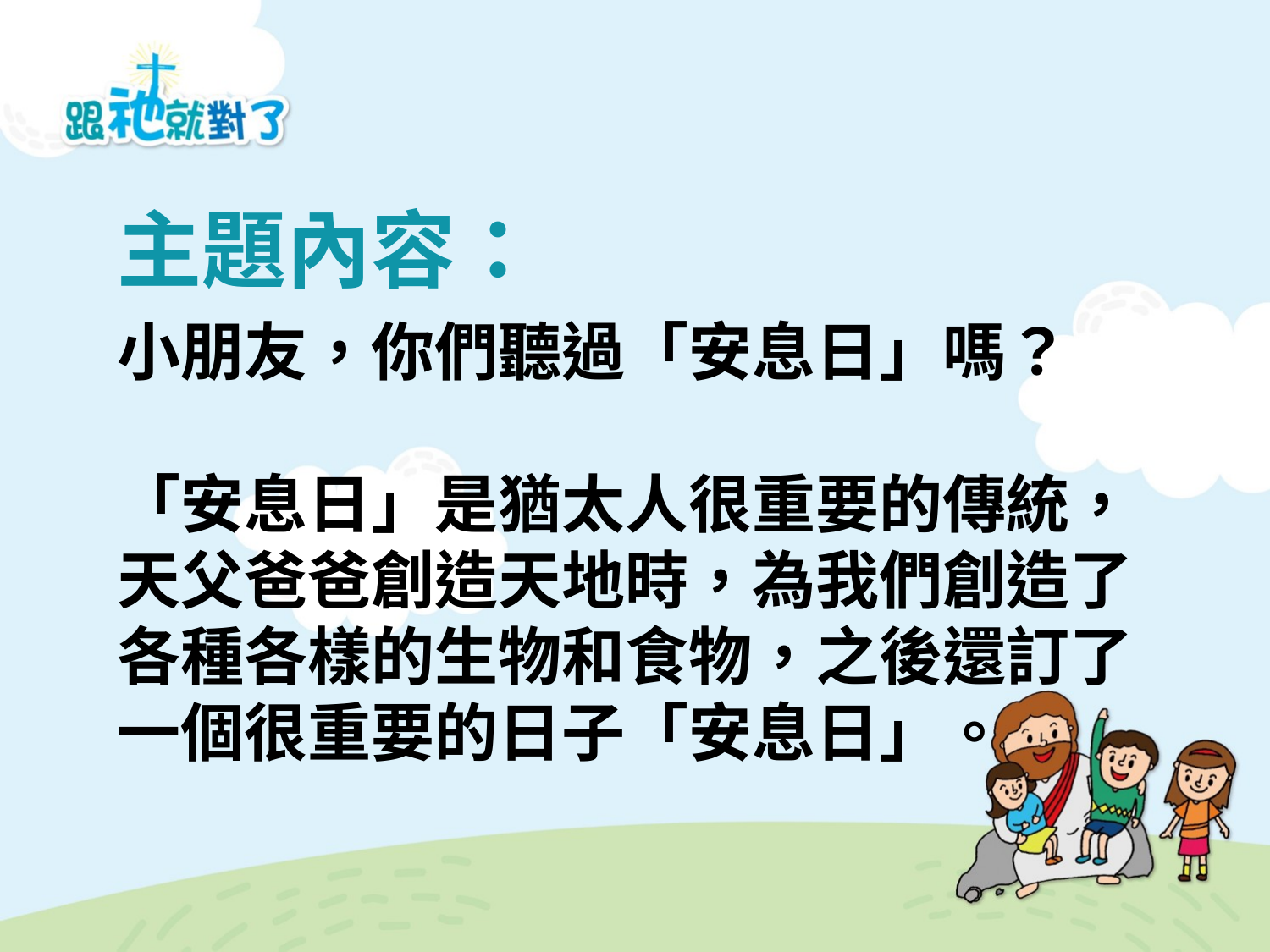

主題內容：
小朋友，你們聽過「安息日」嗎？

「安息日」是猶太人很重要的傳統，天父爸爸創造天地時，為我們創造了各種各樣的生物和食物，之後還訂了一個很重要的日子「安息日」。